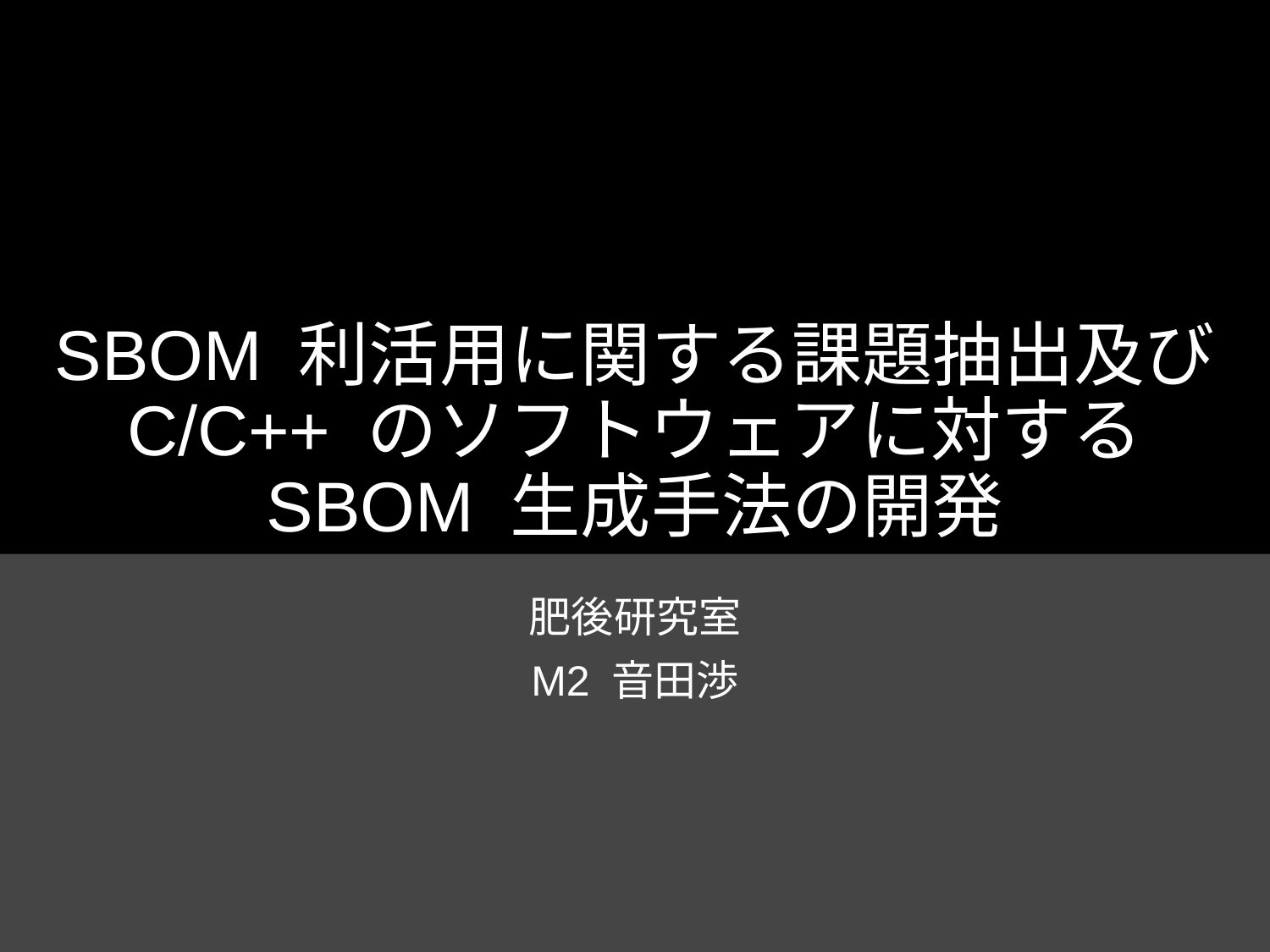

# SBOM 利活用に関する課題抽出及び C/C++ のソフトウェアに対する SBOM 生成手法の開発
肥後研究室
M2 音田渉